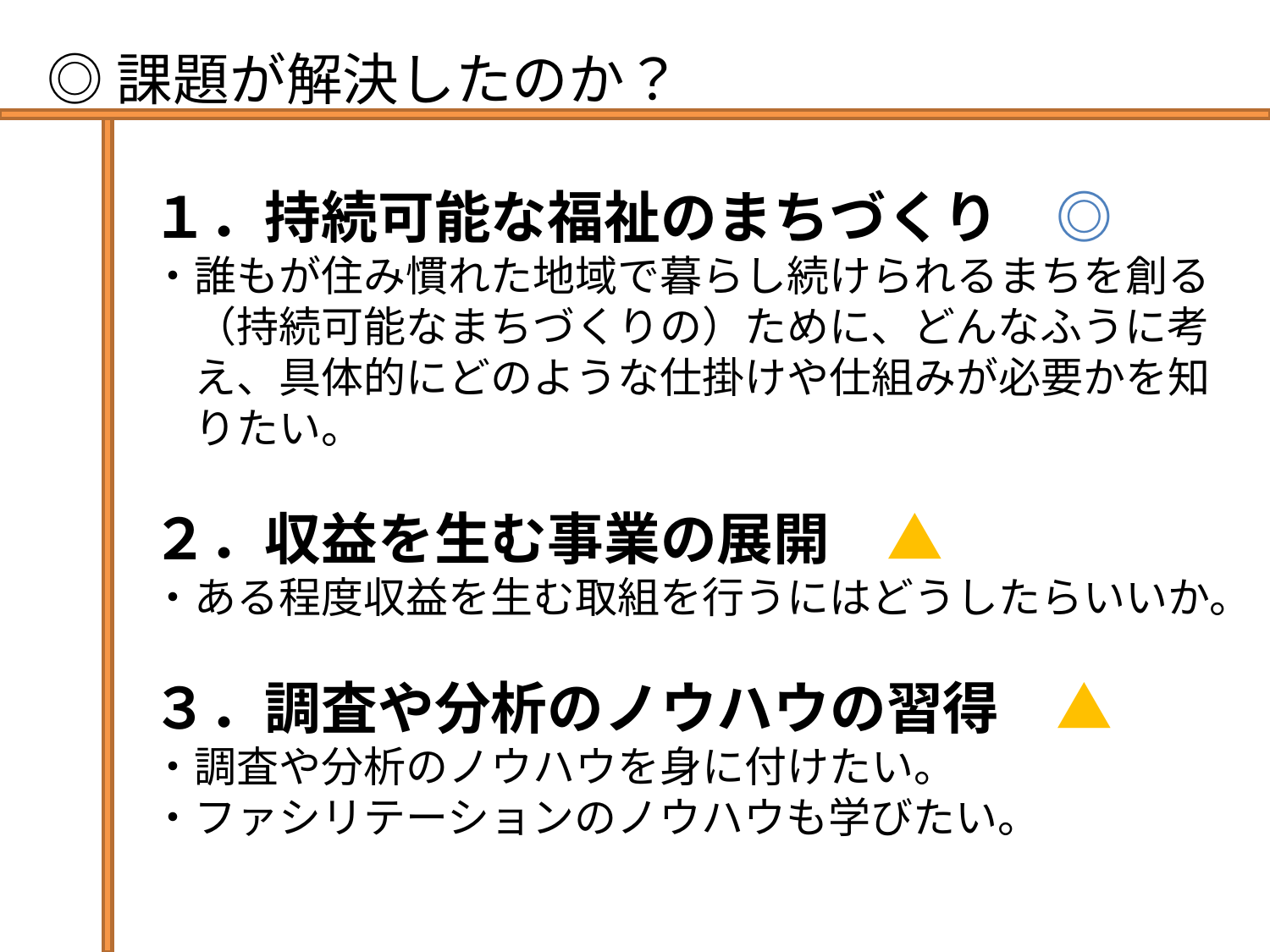

◎課題が解決したのか？

１．持続可能な福祉のまちづくり　◎
・誰もが住み慣れた地域で暮らし続けられるまちを創る
　（持続可能なまちづくりの）ために、どんなふうに考
　え、具体的にどのような仕掛けや仕組みが必要かを知
　りたい。

２．収益を生む事業の展開　▲
・ある程度収益を生む取組を行うにはどうしたらいいか。

３．調査や分析のノウハウの習得　▲
・調査や分析のノウハウを身に付けたい。
・ファシリテーションのノウハウも学びたい。